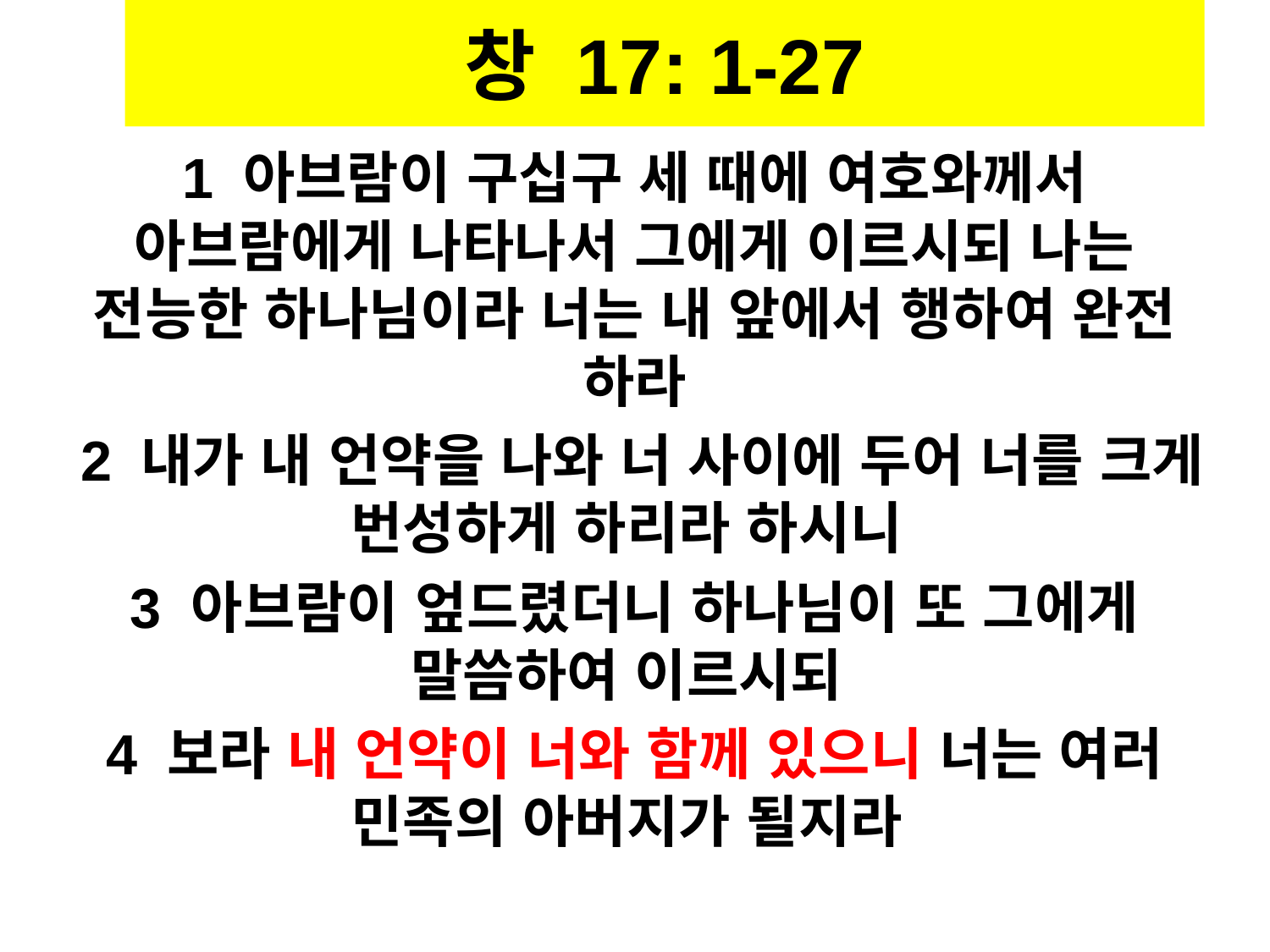

# 창 17: 1-27
1 아브람이 구십구 세 때에 여호와께서 아브람에게 나타나서 그에게 이르시되 나는 전능한 하나님이라 너는 내 앞에서 행하여 완전 하라
 2 내가 내 언약을 나와 너 사이에 두어 너를 크게 번성하게 하리라 하시니
3 아브람이 엎드렸더니 하나님이 또 그에게 말씀하여 이르시되
4 보라 내 언약이 너와 함께 있으니 너는 여러 민족의 아버지가 될지라